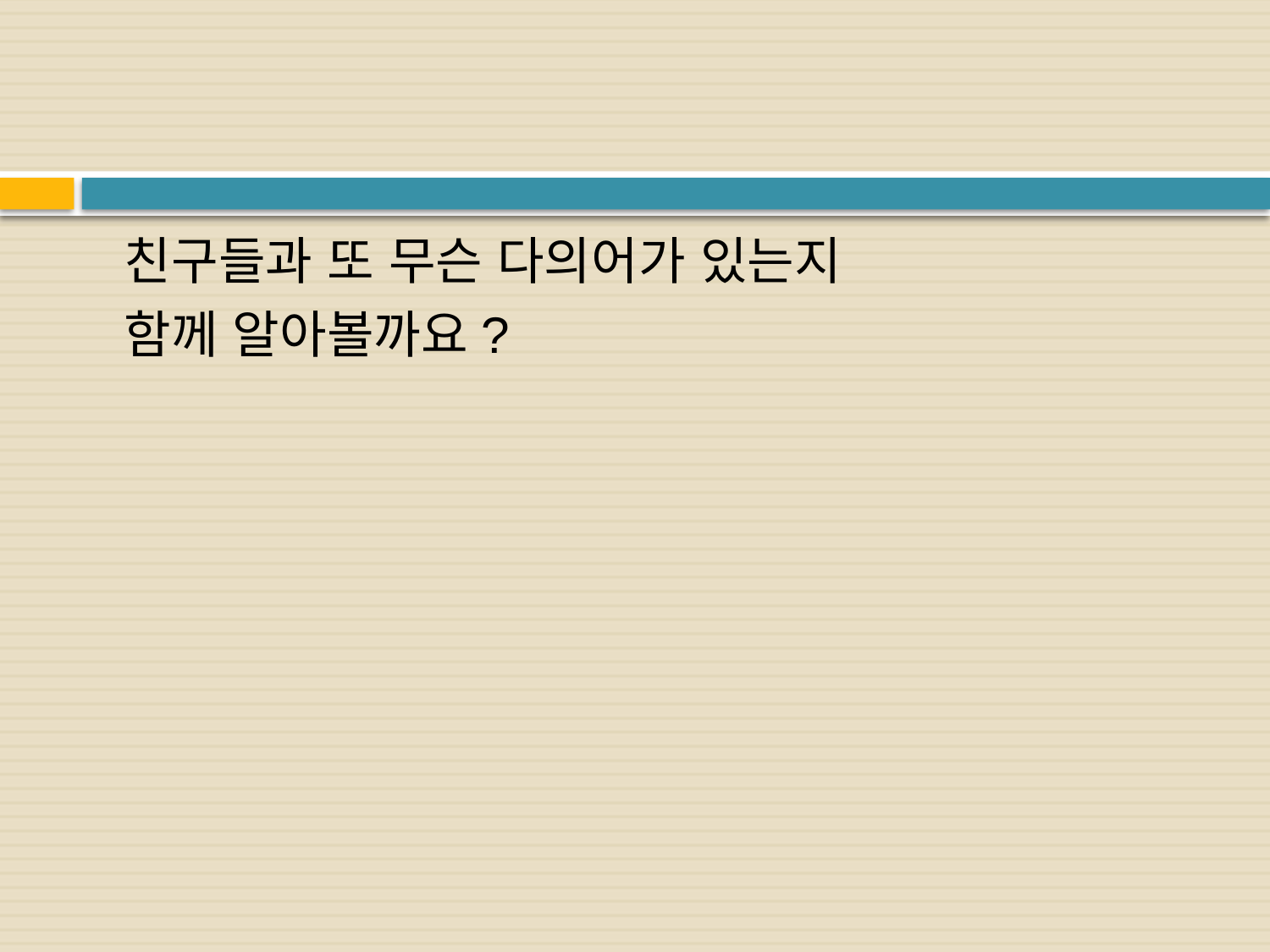

친구들과 또 무슨 다의어가 있는지
 함께 알아볼까요?